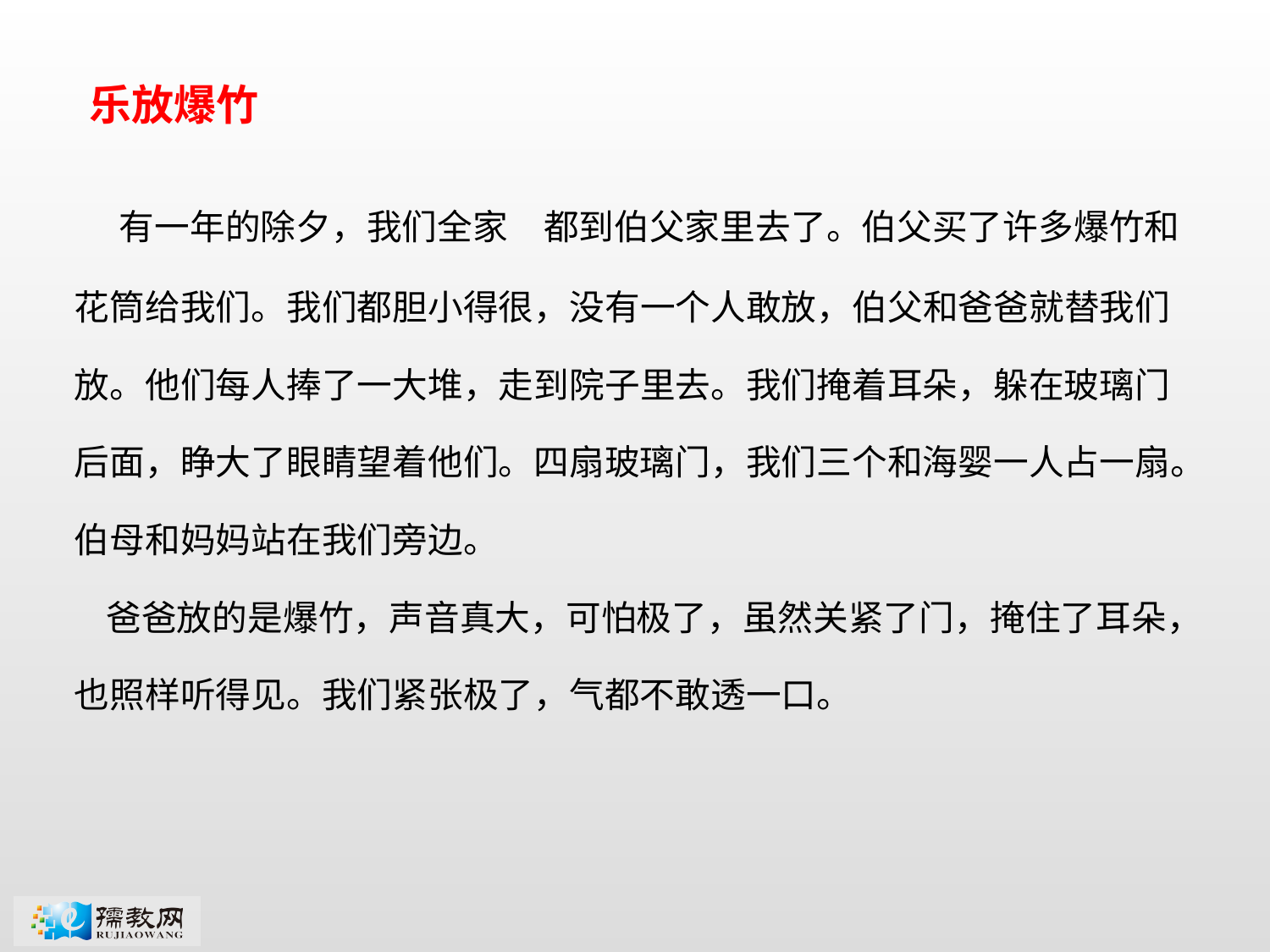

乐放爆竹
   有一年的除夕，我们全家　都到伯父家里去了。伯父买了许多爆竹和花筒给我们。我们都胆小得很，没有一个人敢放，伯父和爸爸就替我们放。他们每人捧了一大堆，走到院子里去。我们掩着耳朵，躲在玻璃门后面，睁大了眼睛望着他们。四扇玻璃门，我们三个和海婴一人占一扇。伯母和妈妈站在我们旁边。
   爸爸放的是爆竹，声音真大，可怕极了，虽然关紧了门，掩住了耳朵，也照样听得见。我们紧张极了，气都不敢透一口。